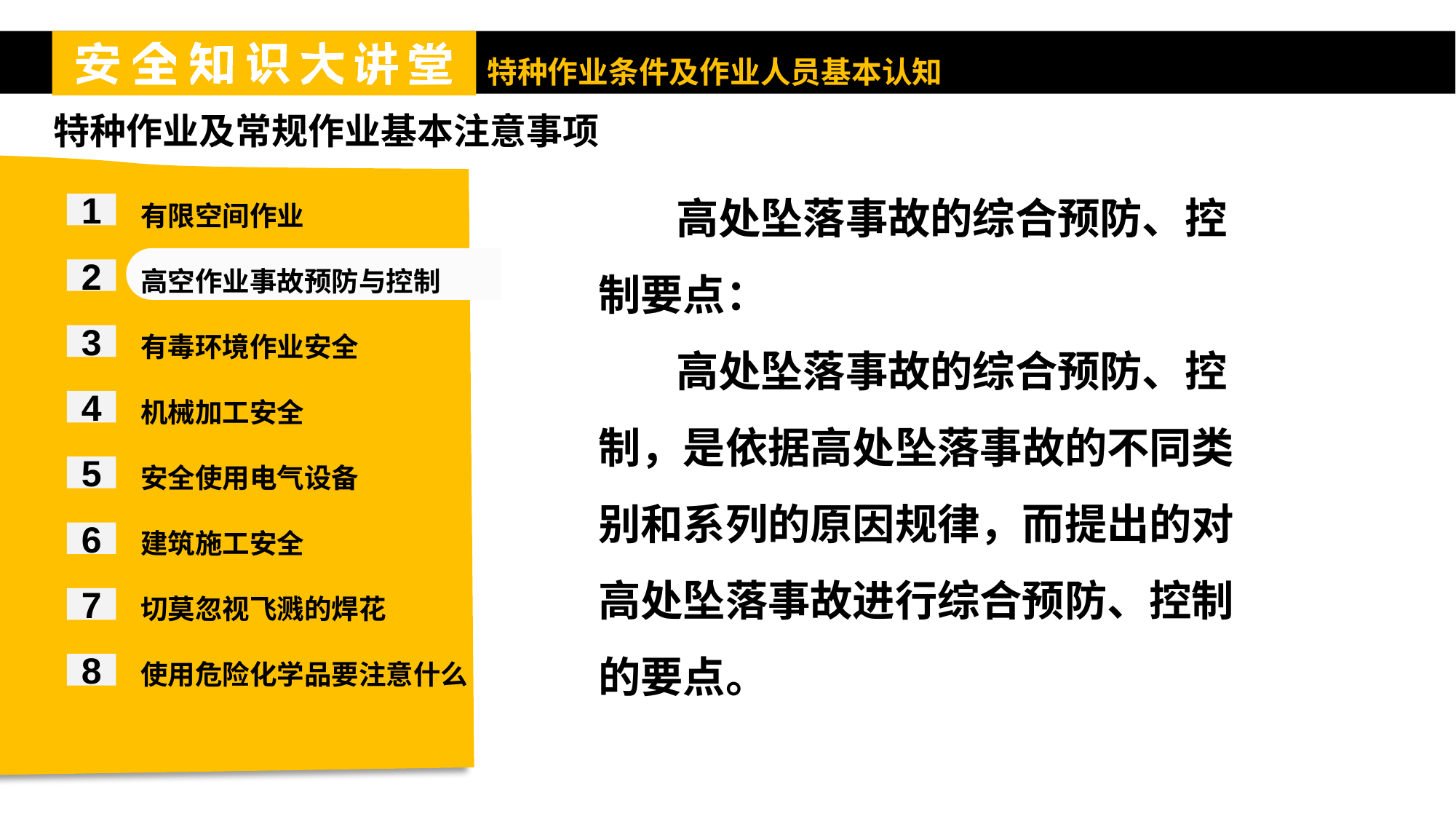

特种作业及常规作业基本注意事项
有限空间作业
高空作业事故预防与控制
有毒环境作业安全
机械加工安全
安全使用电气设备
建筑施工安全
切莫忽视飞溅的焊花
使用危险化学品要注意什么
       高处坠落事故的综合预防、控制要点：
       高处坠落事故的综合预防、控制，是依据高处坠落事故的不同类别和系列的原因规律，而提出的对高处坠落事故进行综合预防、控制的要点。
1
2
3
4
5
6
7
8